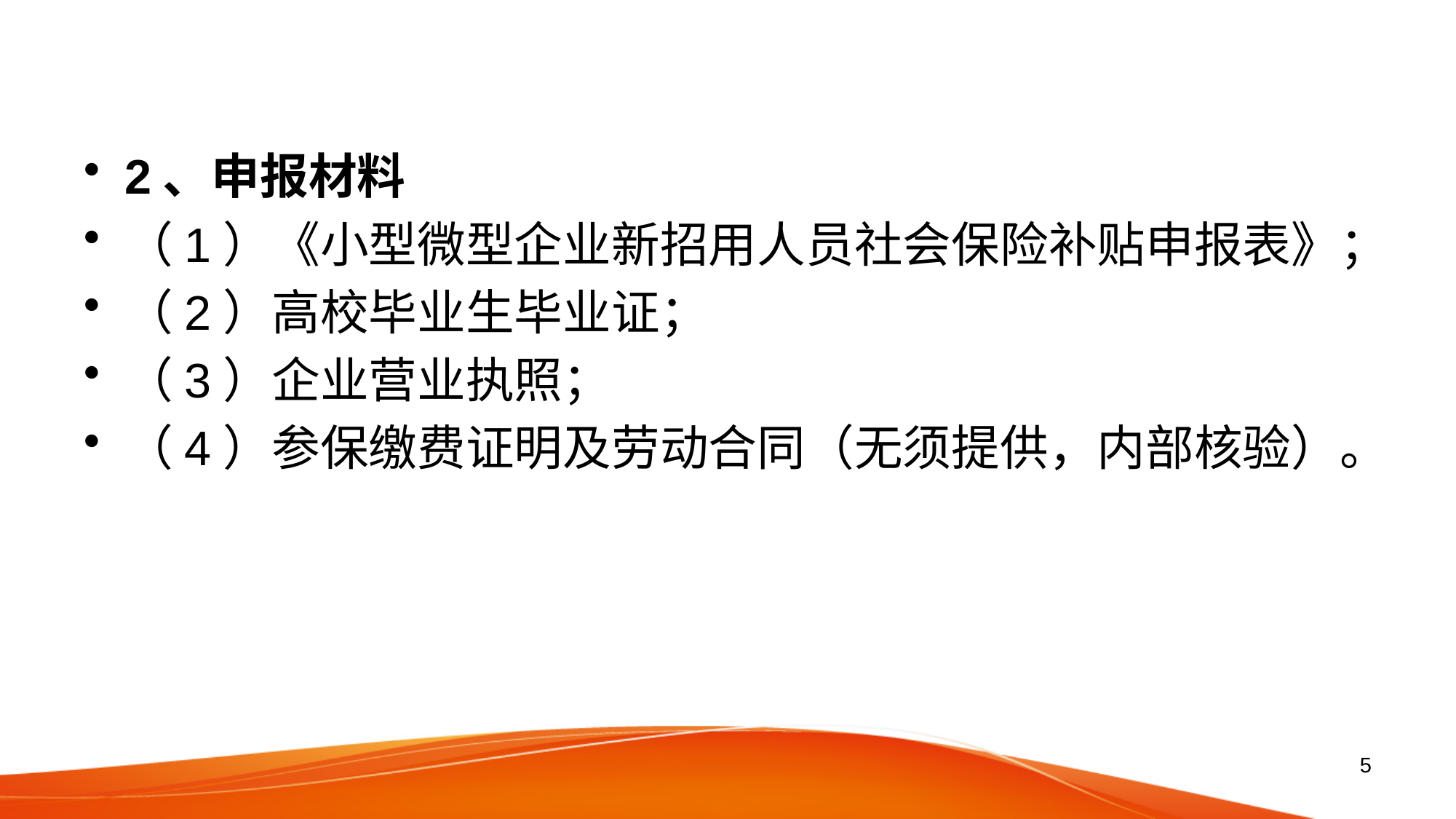

2、申报材料
（1）《小型微型企业新招用人员社会保险补贴申报表》；
（2）高校毕业生毕业证；
（3）企业营业执照；
（4）参保缴费证明及劳动合同（无须提供，内部核验）。

5